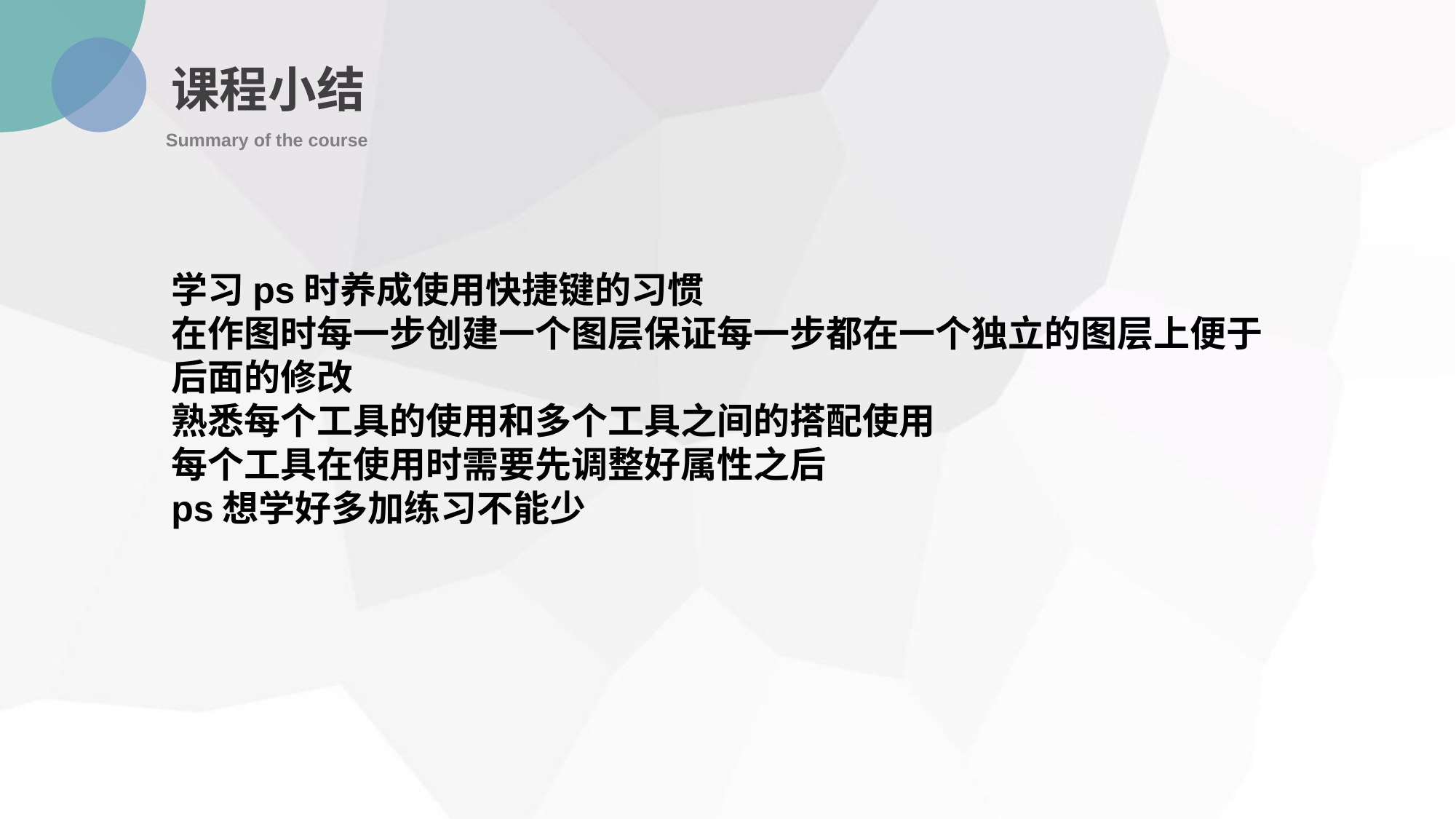

课程小结
Summary of the course

学习ps时养成使用快捷键的习惯
在作图时每一步创建一个图层保证每一步都在一个独立的图层上便于后面的修改
熟悉每个工具的使用和多个工具之间的搭配使用
每个工具在使用时需要先调整好属性之后
ps想学好多加练习不能少